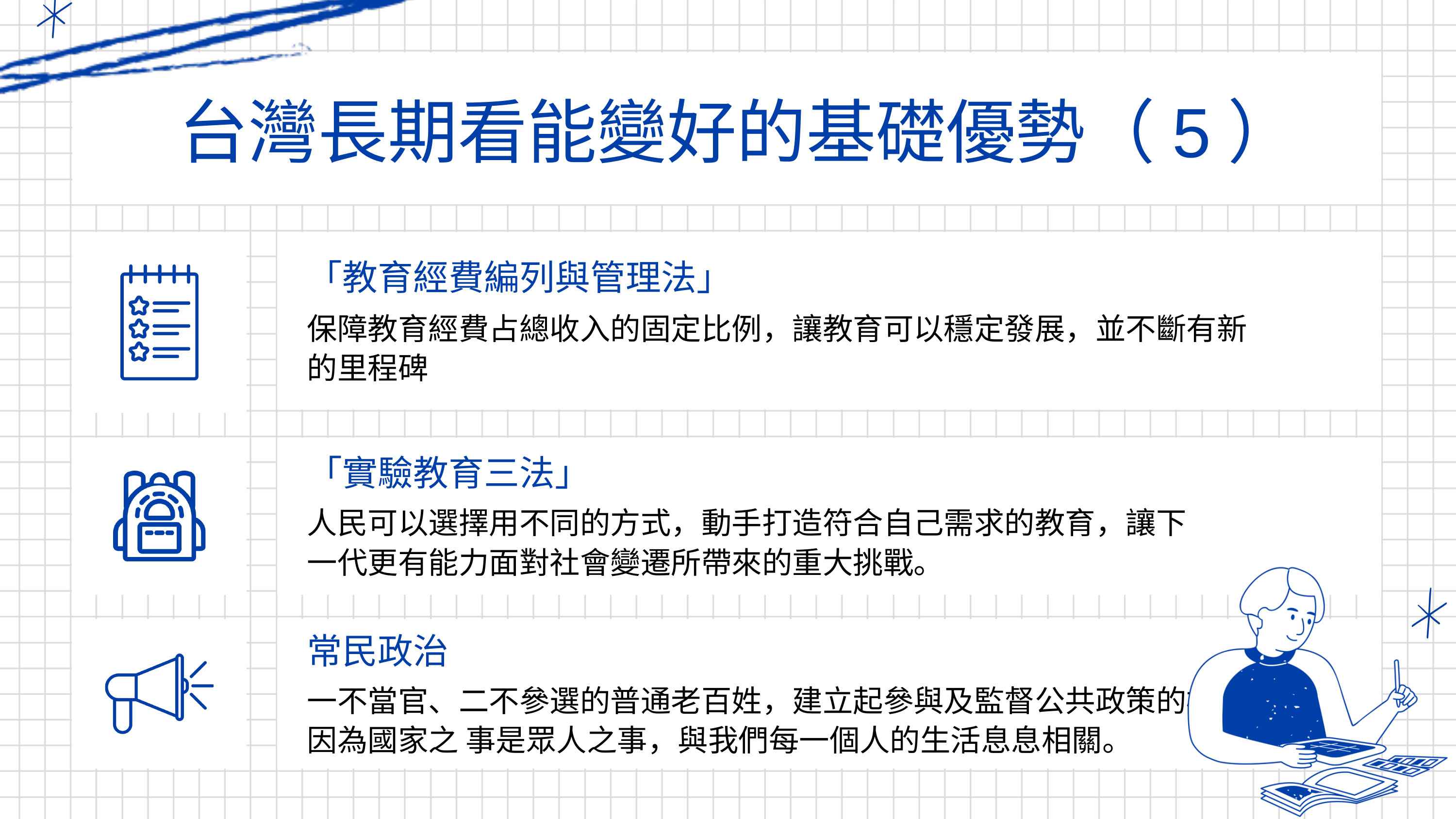

台灣長期看能變好的基礎優勢（5）

「教育經費編列與管理法」

保障教育經費占總收入的固定比例，讓教育可以穩定發展，並不斷有新的里程碑

「實驗教育三法」
人民可以選擇用不同的方式，動手打造符合自己需求的教育，讓下一代更有能力面對社會變遷所帶來的重大挑戰。

常民政治
一不當官、二不參選的普通老百姓，建立起參與及監督公共政策的機制，因為國家之 事是眾人之事，與我們每一個人的生活息息相關。